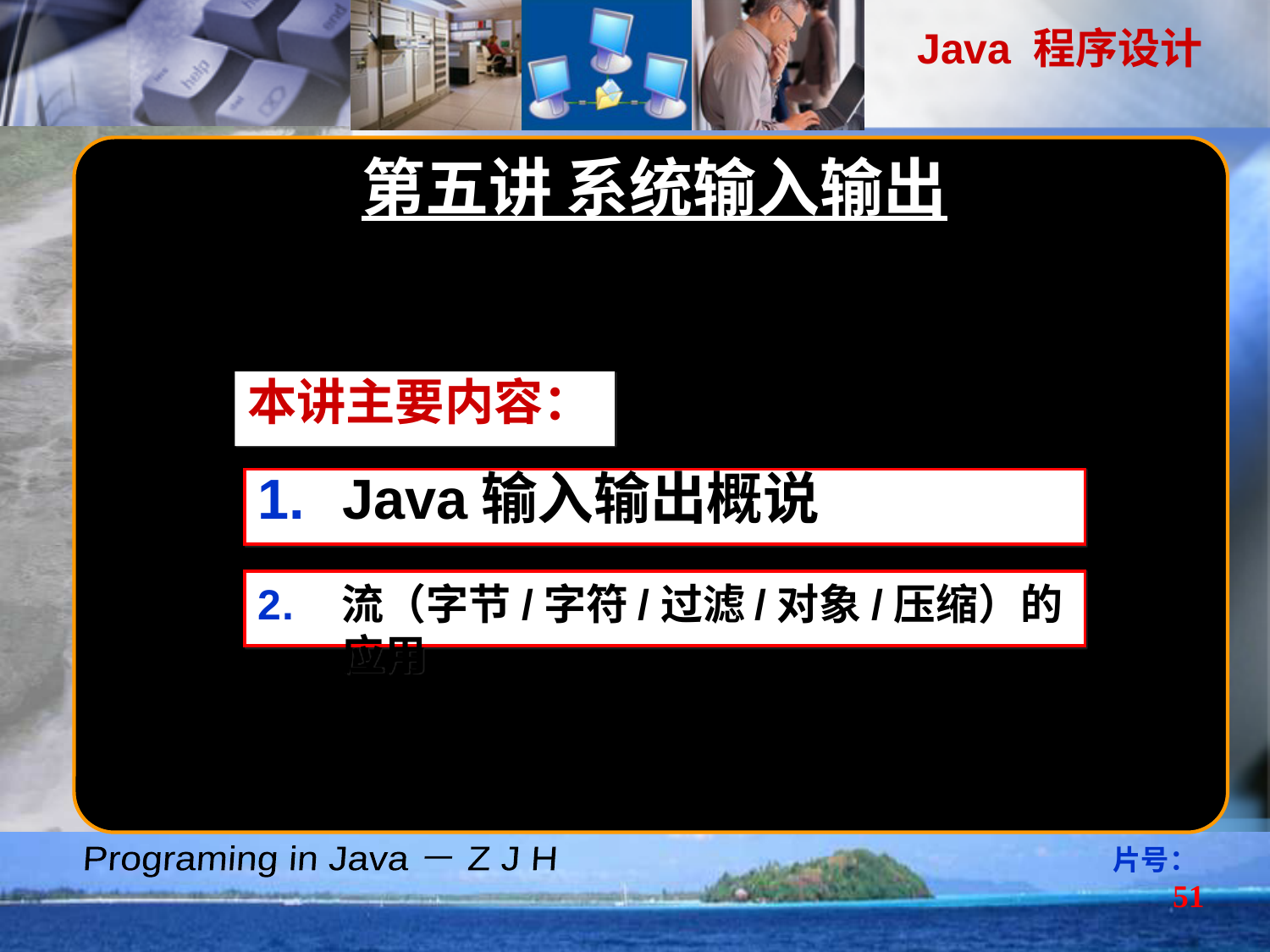

第五讲 系统输入输出
本讲主要内容：
Java输入输出概说
流（字节/字符/过滤/对象/压缩）的应用
片号：51